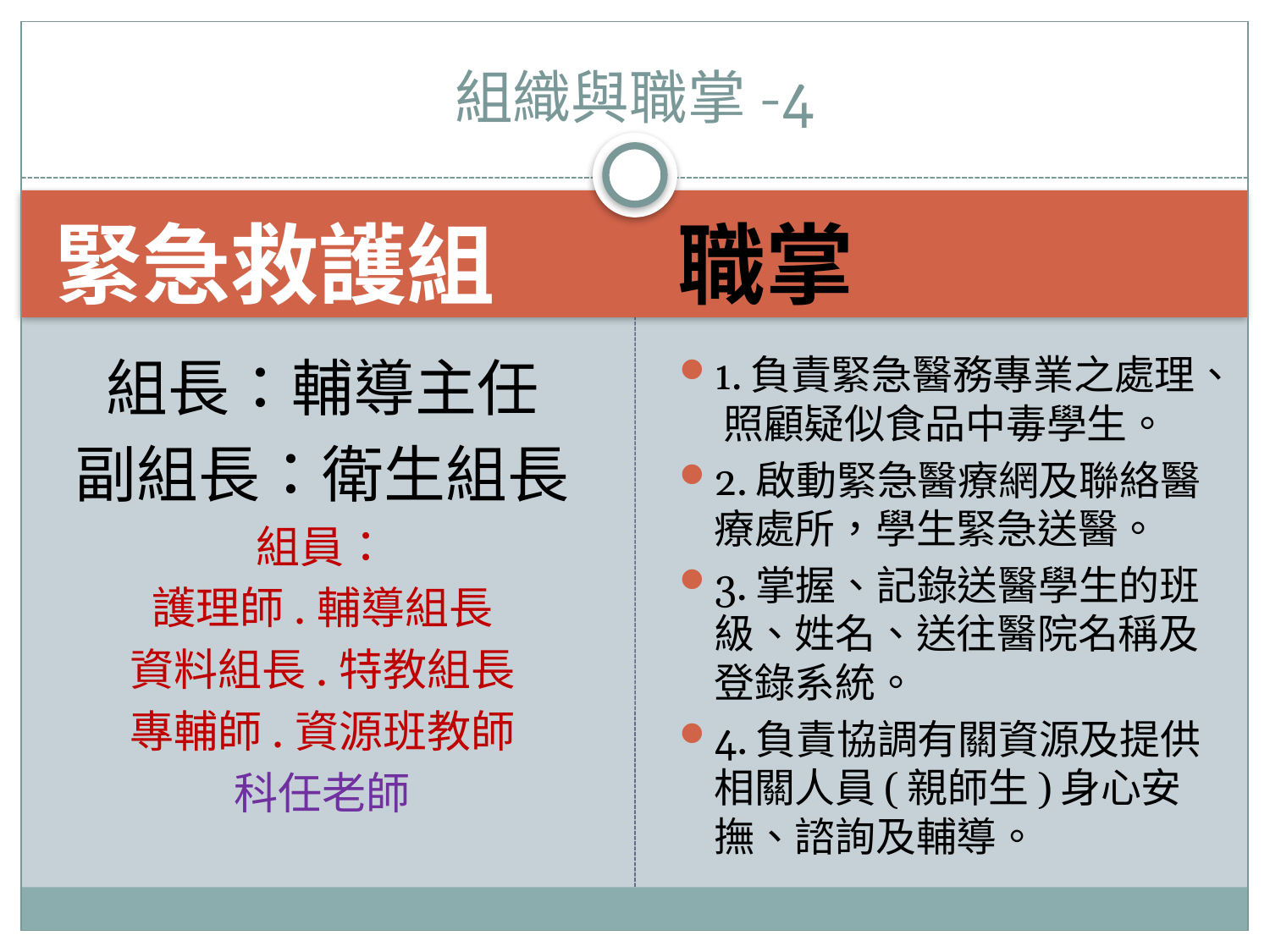

# 組織與職掌-4
緊急救護組
職掌
組長：輔導主任
副組長：衛生組長
組員：
護理師.輔導組長
資料組長.特教組長
專輔師.資源班教師
科任老師

1.負責緊急醫務專業之處理、 照顧疑似食品中毒學生。
2.啟動緊急醫療網及聯絡醫療處所，學生緊急送醫。
3.掌握、記錄送醫學生的班級、姓名、送往醫院名稱及登錄系統。
4.負責協調有關資源及提供相關人員(親師生)身心安撫、諮詢及輔導。